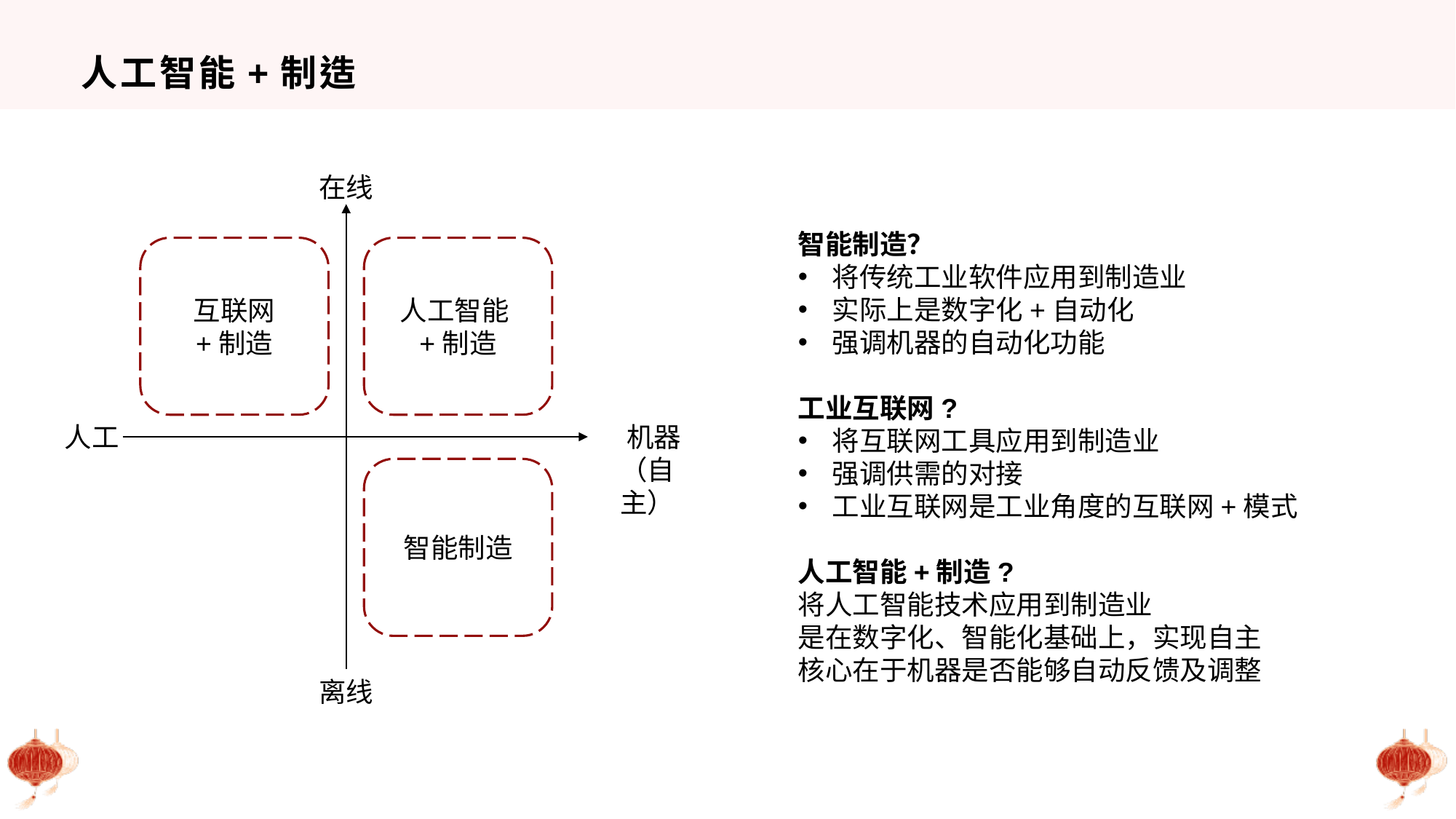

# 人工智能+制造
在线
智能制造？
将传统工业软件应用到制造业
实际上是数字化+自动化
强调机器的自动化功能

工业互联网?
将互联网工具应用到制造业
强调供需的对接
工业互联网是工业角度的互联网+模式

人工智能+制造?
将人工智能技术应用到制造业
是在数字化、智能化基础上，实现自主
核心在于机器是否能够自动反馈及调整
互联网
+制造
人工智能+制造
人工
 机器（自主）
智能制造
离线